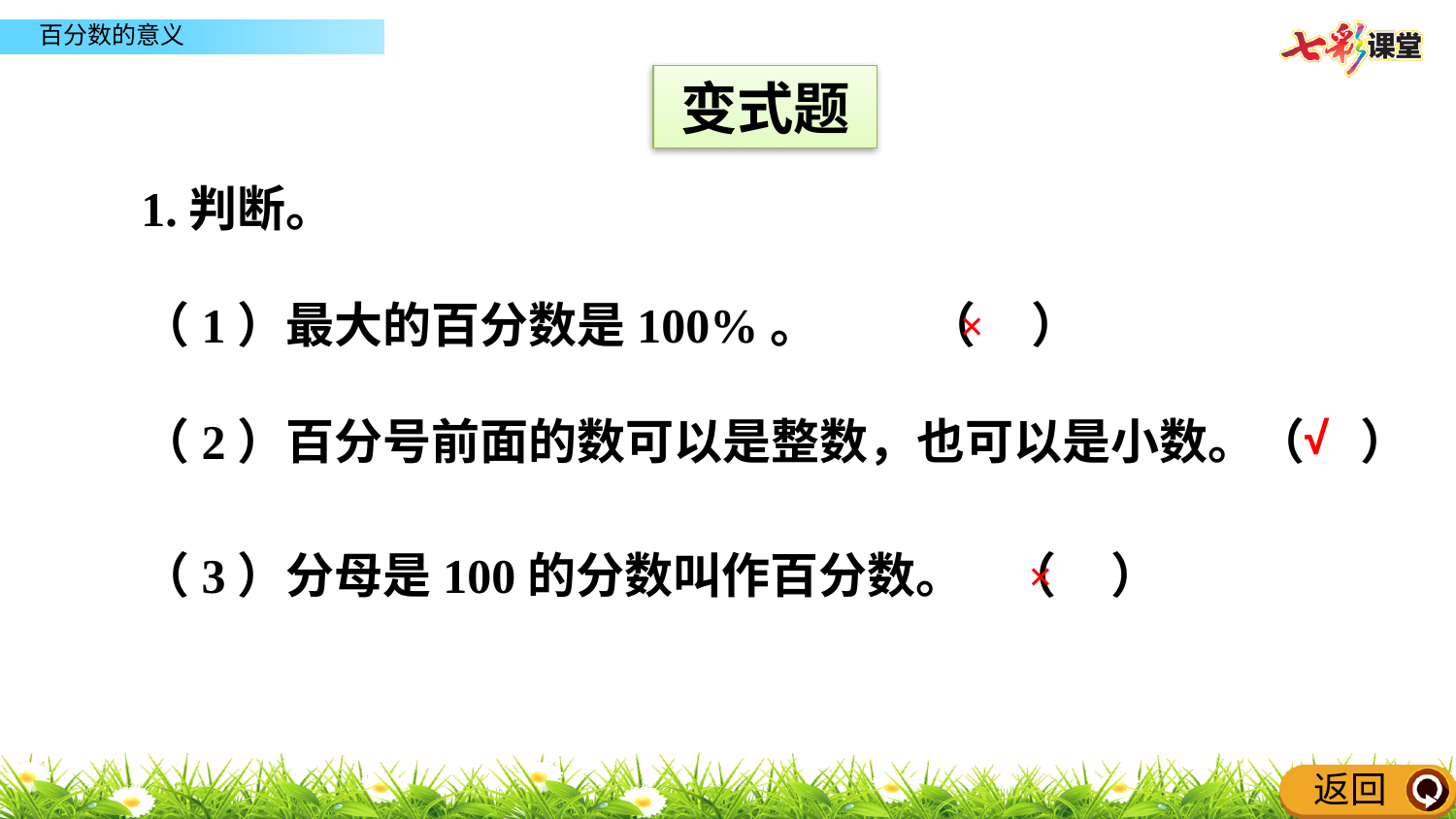

变式题
1.判断。

（1）最大的百分数是100%。          （     ）

（2）百分号前面的数可以是整数，也可以是小数。（     ）
×
 √
（3）分母是100的分数叫作百分数。    （     ）
×